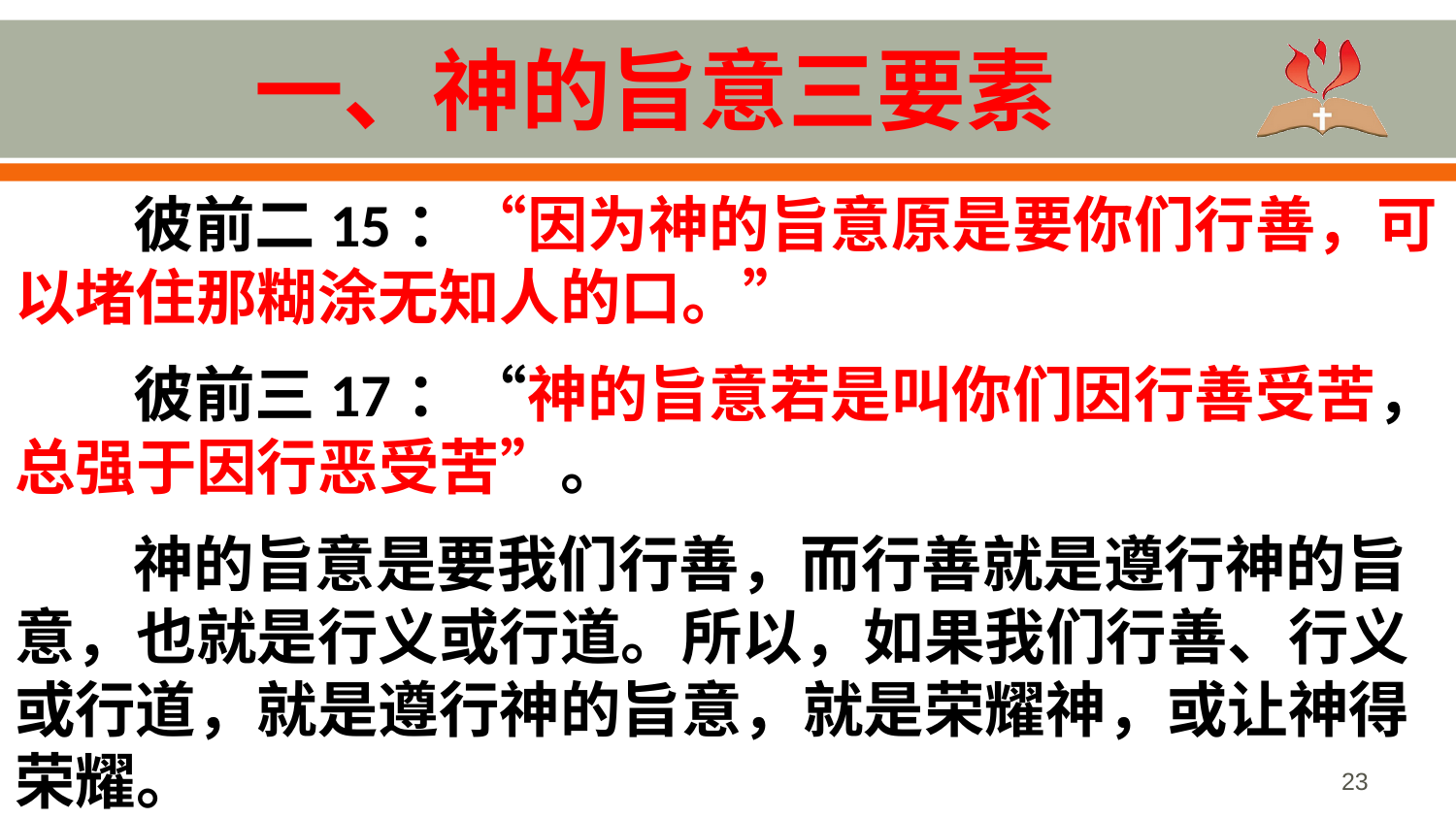

# 一、神的旨意三要素
彼前二15：“因为神的旨意原是要你们行善，可以堵住那糊涂无知人的口。”
彼前三17：“神的旨意若是叫你们因行善受苦，总强于因行恶受苦”。
神的旨意是要我们行善，而行善就是遵行神的旨意，也就是行义或行道。所以，如果我们行善、行义或行道，就是遵行神的旨意，就是荣耀神，或让神得荣耀。

23